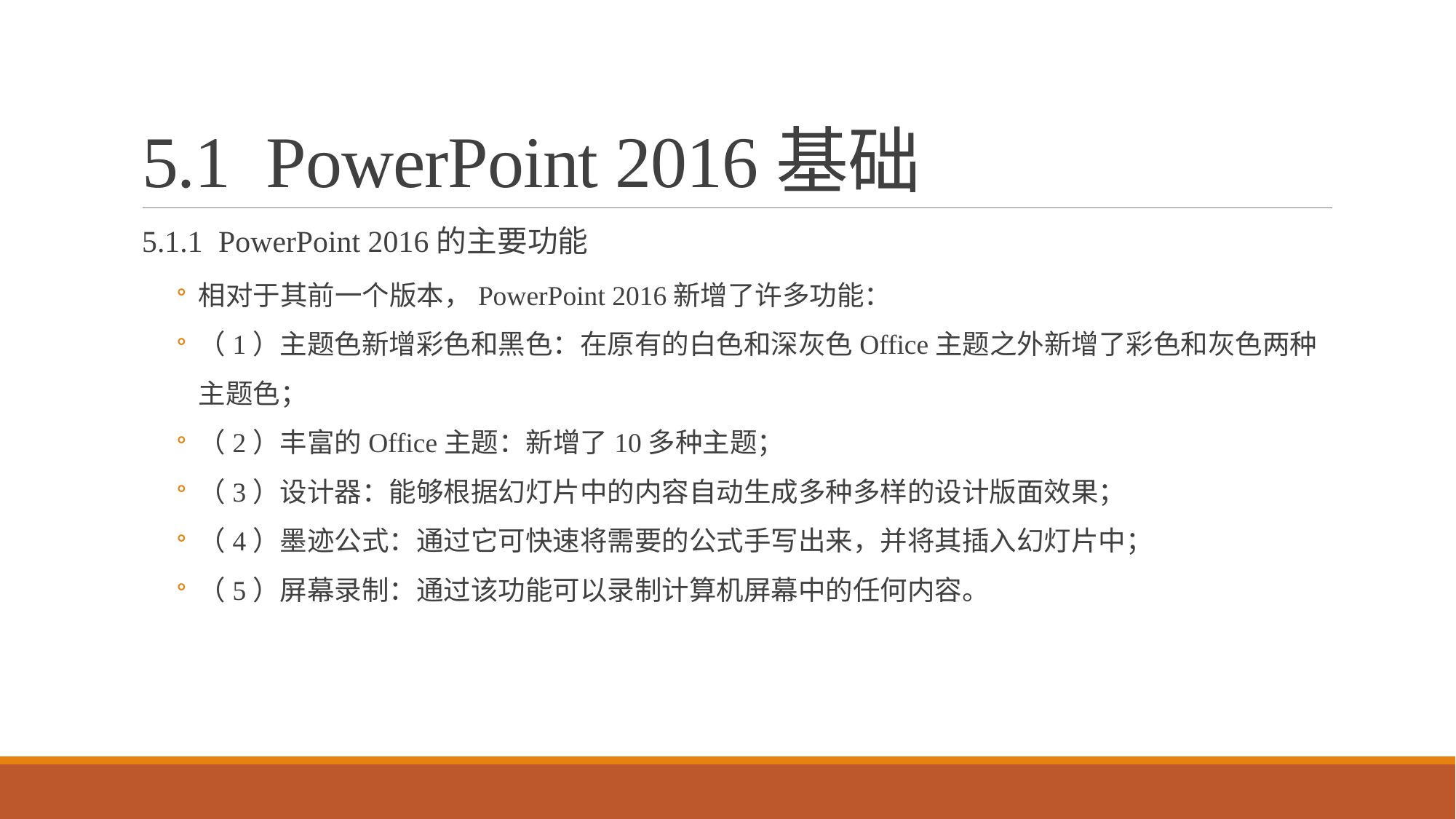

# 5.1  PowerPoint 2016基础
5.1.1  PowerPoint 2016的主要功能
相对于其前一个版本，PowerPoint 2016新增了许多功能：
（1）主题色新增彩色和黑色：在原有的白色和深灰色Office主题之外新增了彩色和灰色两种主题色；
（2）丰富的Office主题：新增了10多种主题；
（3）设计器：能够根据幻灯片中的内容自动生成多种多样的设计版面效果；
（4）墨迹公式：通过它可快速将需要的公式手写出来，并将其插入幻灯片中；
（5）屏幕录制：通过该功能可以录制计算机屏幕中的任何内容。